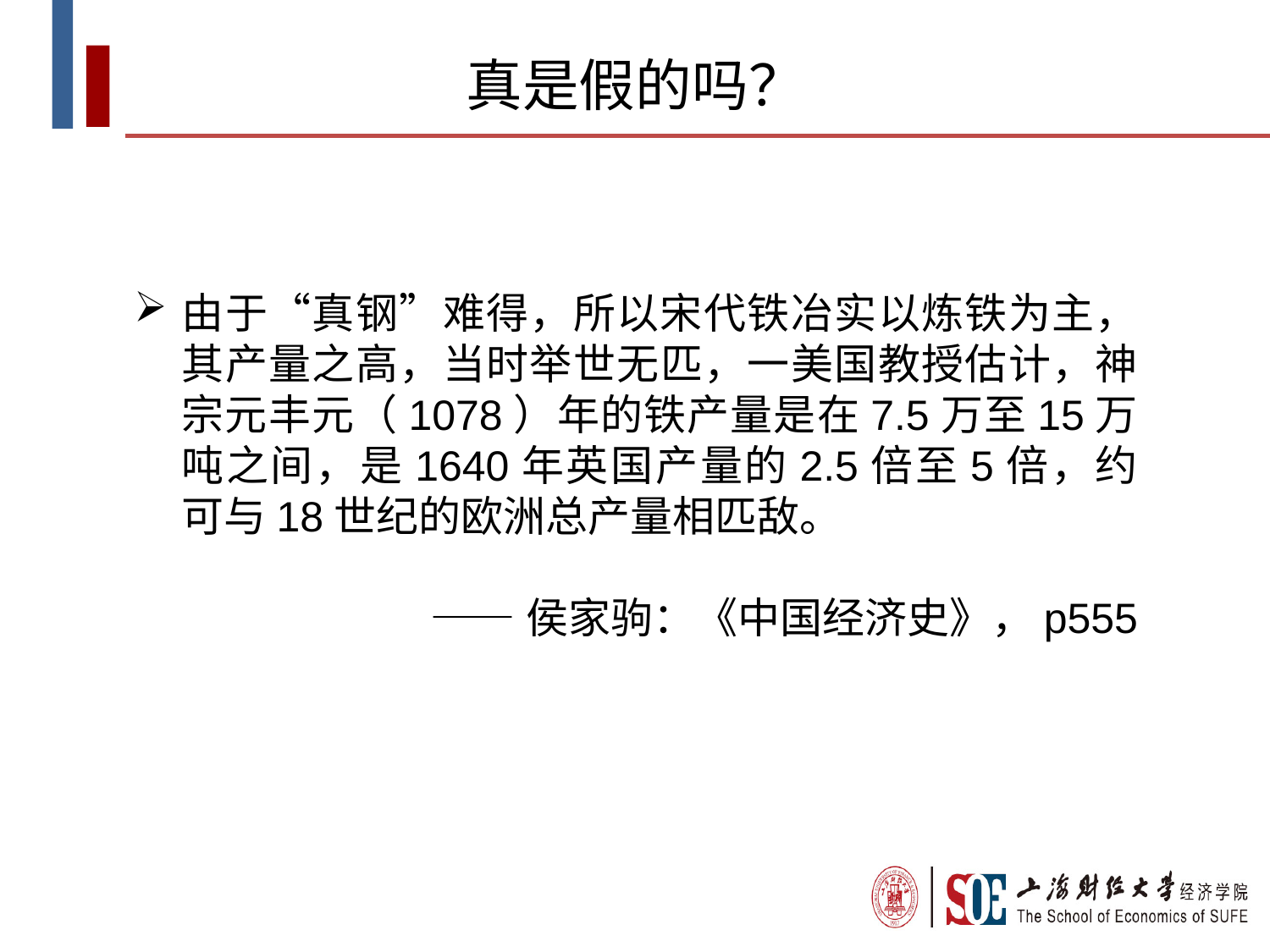

真是假的吗？
由于“真钢”难得，所以宋代铁冶实以炼铁为主，其产量之高，当时举世无匹，一美国教授估计，神宗元丰元（1078）年的铁产量是在7.5万至15万吨之间，是1640年英国产量的2.5倍至5倍，约可与18世纪的欧洲总产量相匹敌。

——侯家驹：《中国经济史》，p555